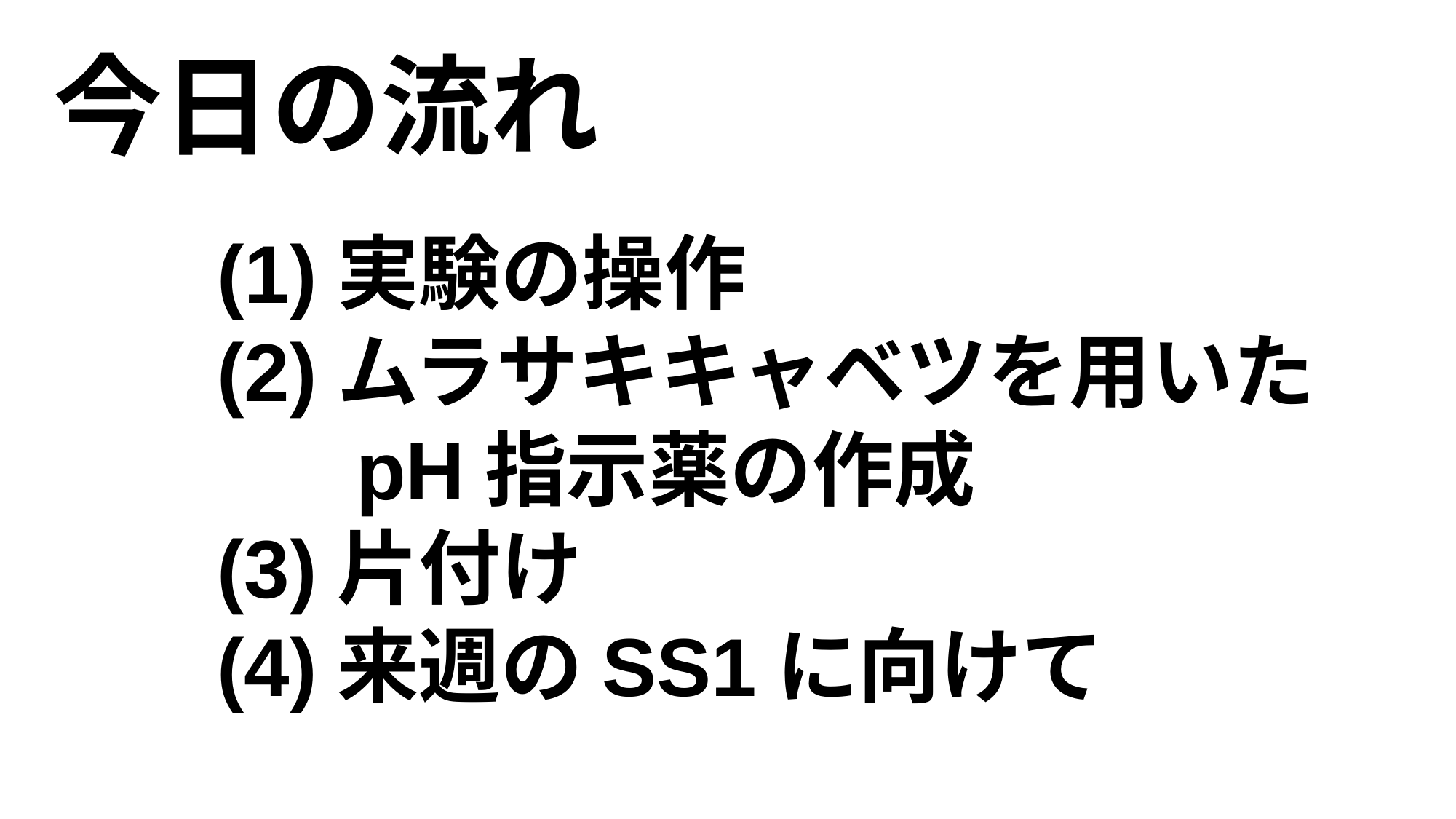

今日の流れ
(1)実験の操作
(2)ムラサキキャベツを用いた
　  pH指示薬の作成
(3)片付け
(4)来週のSS1に向けて